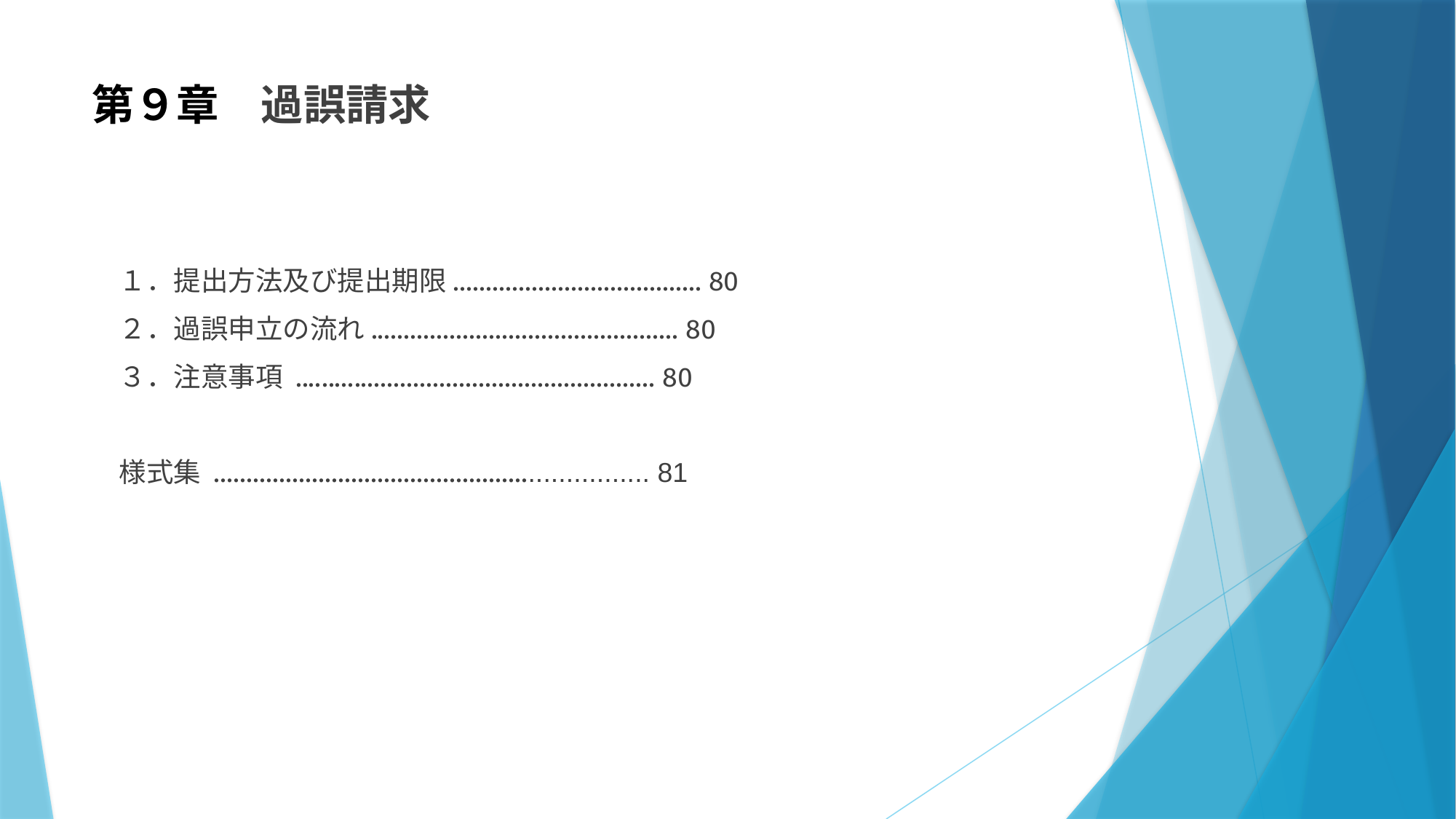

# 第９章　過誤請求
　１．提出方法及び提出期限...................................... 80
　２．過誤申立の流れ............................................... 80
　３．注意事項 ....................................................... 80

　様式集 ................................................................ 81